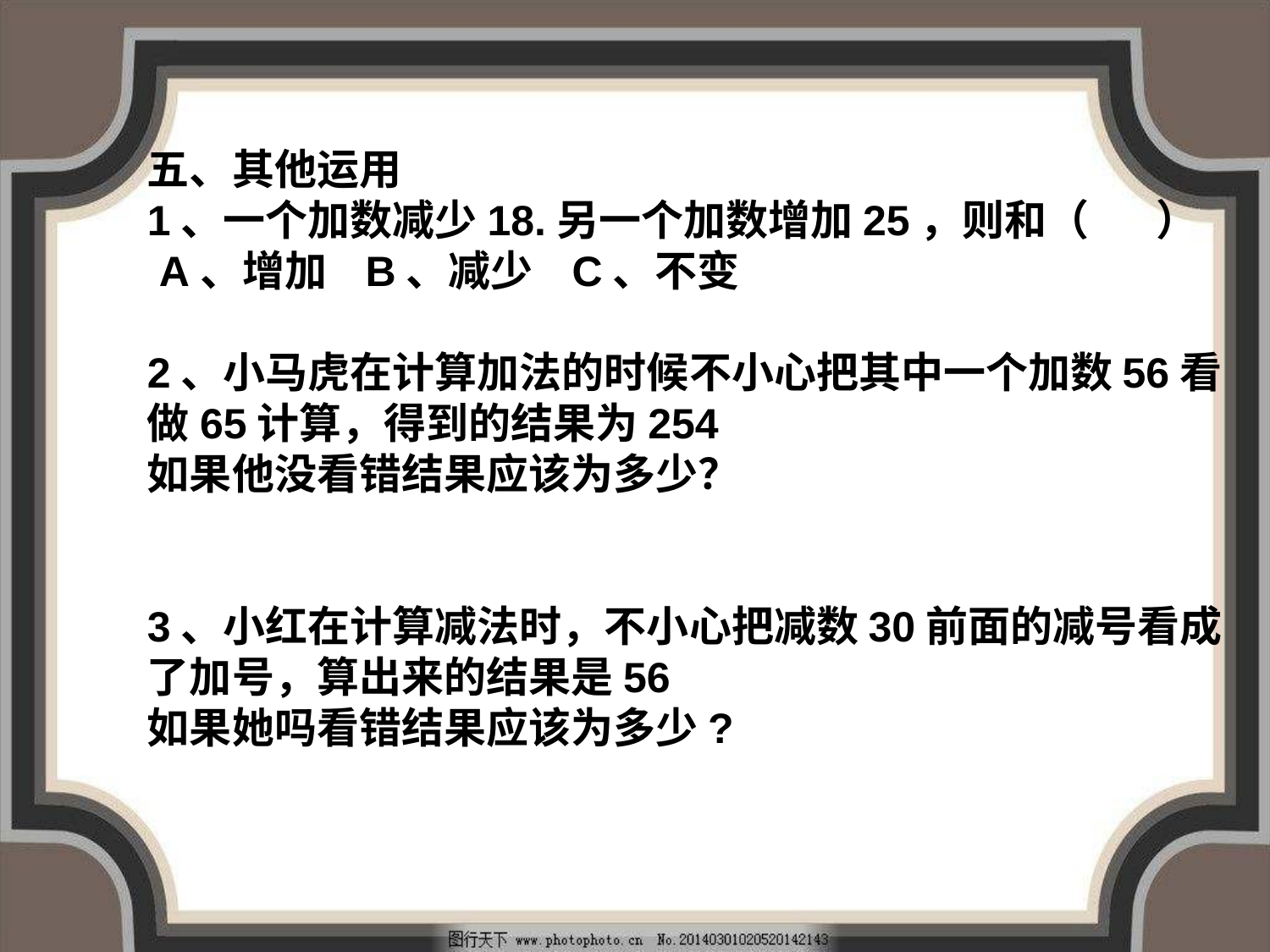

五、其他运用
1、一个加数减少18.另一个加数增加25，则和（       ）
 A、增加   B、减少   C、不变

2、小马虎在计算加法的时候不小心把其中一个加数56看做65计算，得到的结果为254
如果他没看错结果应该为多少？

3、小红在计算减法时，不小心把减数30前面的减号看成了加号，算出来的结果是56
如果她吗看错结果应该为多少?